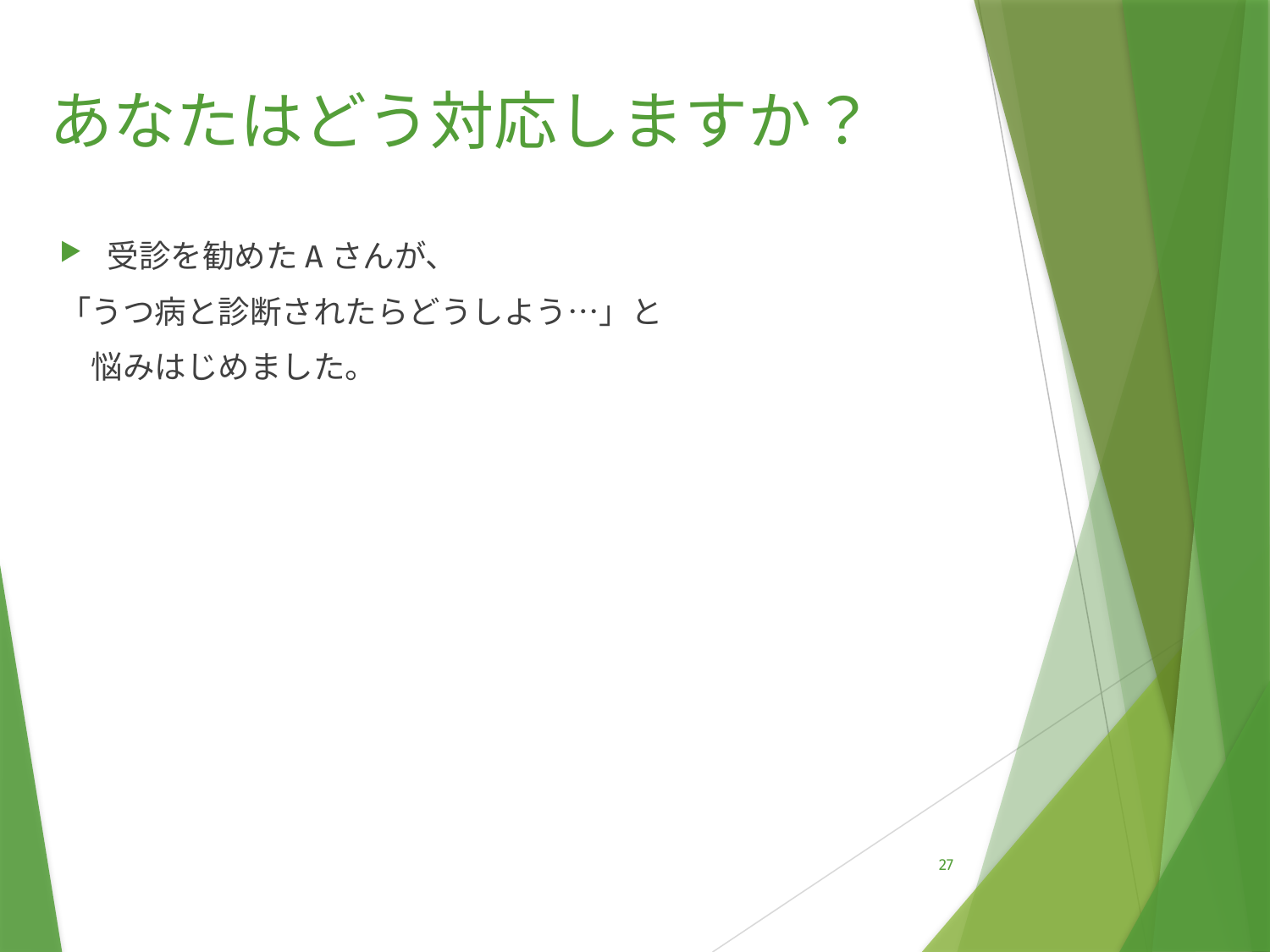

# あなたはどう対応しますか？
受診を勧めたAさんが、
「うつ病と診断されたらどうしよう…」と
　悩みはじめました。
27